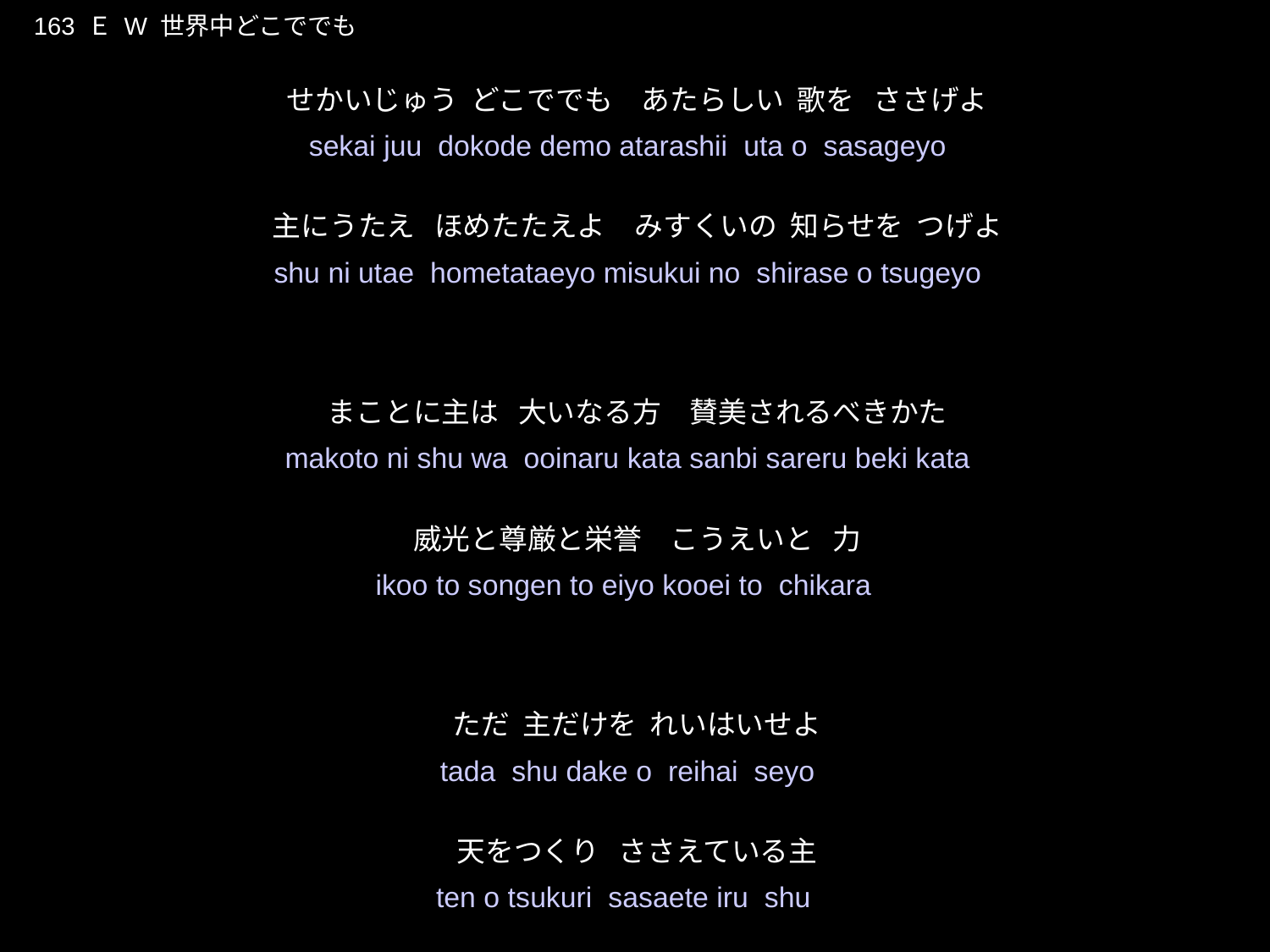

せかいじゅうどこででも
★W
163 Ｅ W 世界中どこででも
せかいじゅう  どこででも　あたらしい  歌を   ささげよ
主にうたえ   ほめたたえよ　みすくいの  知らせを  つげよ
まことに主は   大いなる方　賛美されるべきかた
威光と尊厳と栄誉　こうえいと   力
ただ  主だけを  れいはいせよ
天をつくり   ささえている主
★３
sekai juu  dokode demo atarashii  uta o  sasageyo
shu ni utae  hometataeyo misukui no  shirase o tsugeyo
makoto ni shu wa  ooinaru kata sanbi sareru beki kata
ikoo to songen to eiyo kooei to  chikara
tada  shu dake o  reihai  seyo
ten o tsukuri  sasaete iru  shu